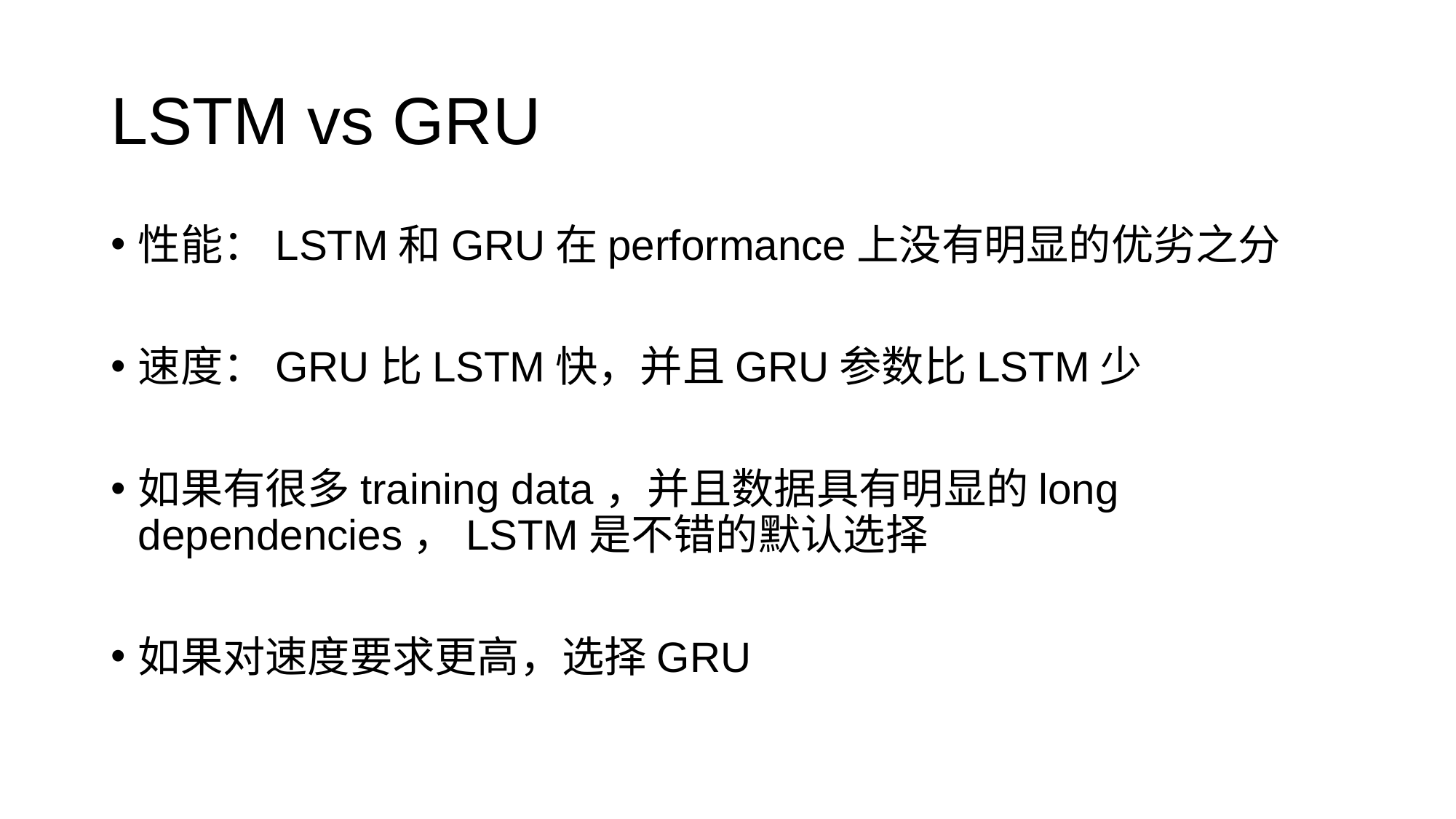

# LSTM vs GRU
性能：LSTM和GRU在performance上没有明显的优劣之分

速度：GRU比LSTM快，并且GRU参数比LSTM少

如果有很多training data，并且数据具有明显的long dependencies，LSTM是不错的默认选择

如果对速度要求更高，选择GRU